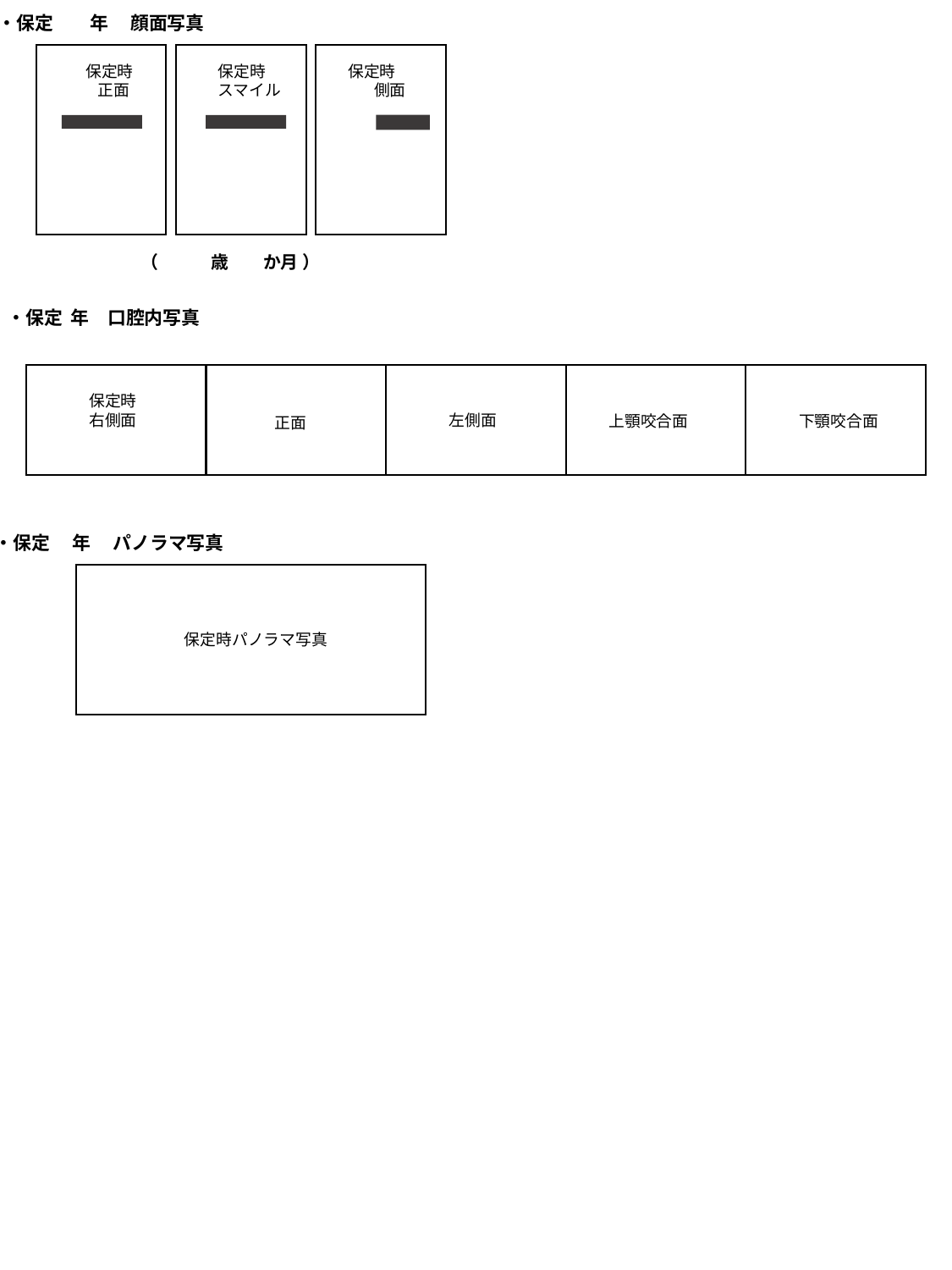

・保定　　年　 顔面写真

　　 保定時
　　　正面
　　　保定時
　　　スマイル
     保定時
　　　側面

（　　　歳　　か月 ）
・保定  年　口腔内写真

保定時
右側面

左側面

上顎咬合面

下顎咬合面
 正面
・保定　 年　 パノラマ写真

保定時パノラマ写真